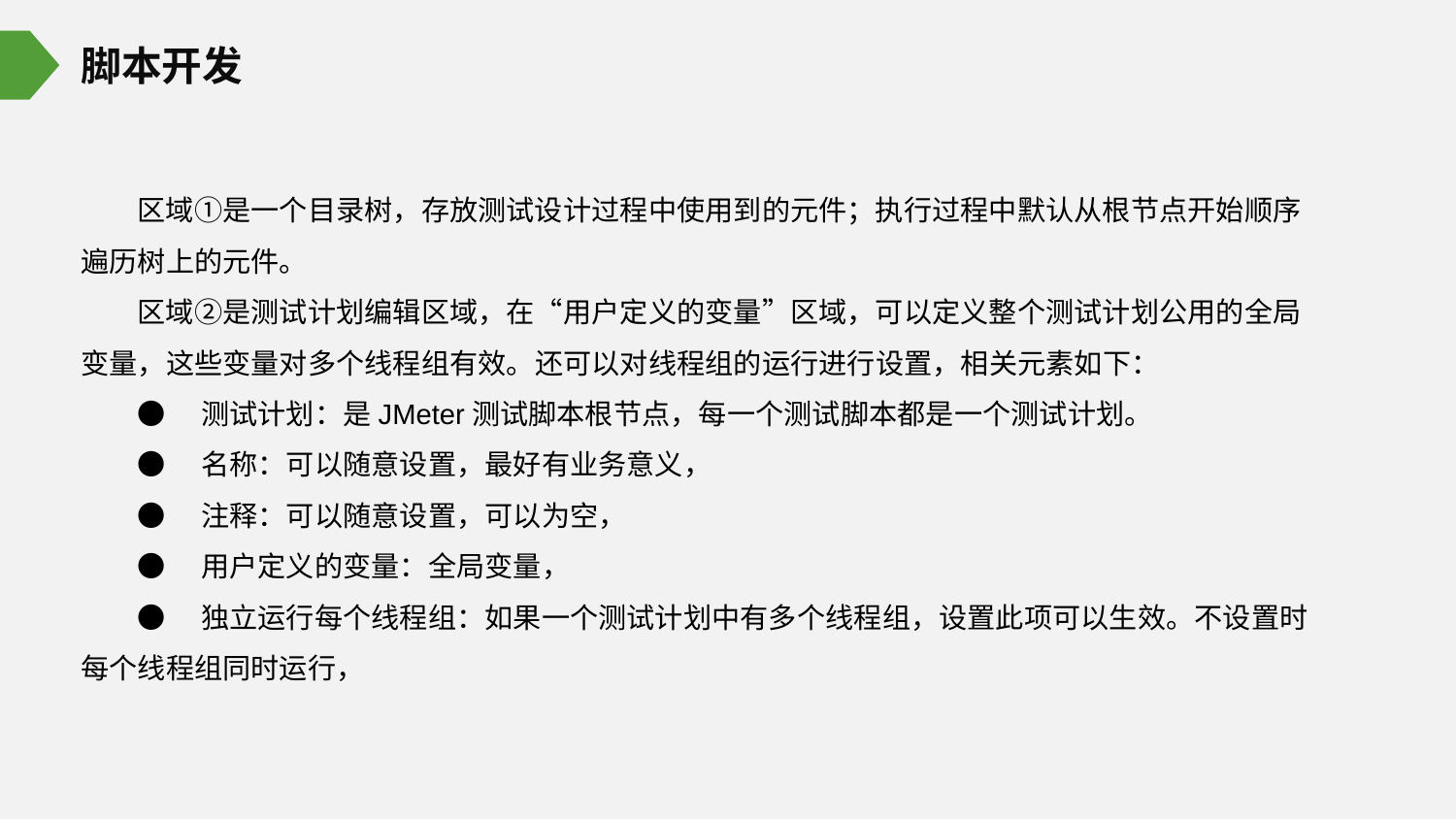

脚本开发
区域①是一个目录树，存放测试设计过程中使用到的元件；执行过程中默认从根节点开始顺序遍历树上的元件。
区域②是测试计划编辑区域，在“用户定义的变量”区域，可以定义整个测试计划公用的全局变量，这些变量对多个线程组有效。还可以对线程组的运行进行设置，相关元素如下：
●　测试计划：是JMeter测试脚本根节点，每一个测试脚本都是一个测试计划。
●　名称：可以随意设置，最好有业务意义，
●　注释：可以随意设置，可以为空，
●　用户定义的变量：全局变量，
●　独立运行每个线程组：如果一个测试计划中有多个线程组，设置此项可以生效。不设置时每个线程组同时运行，